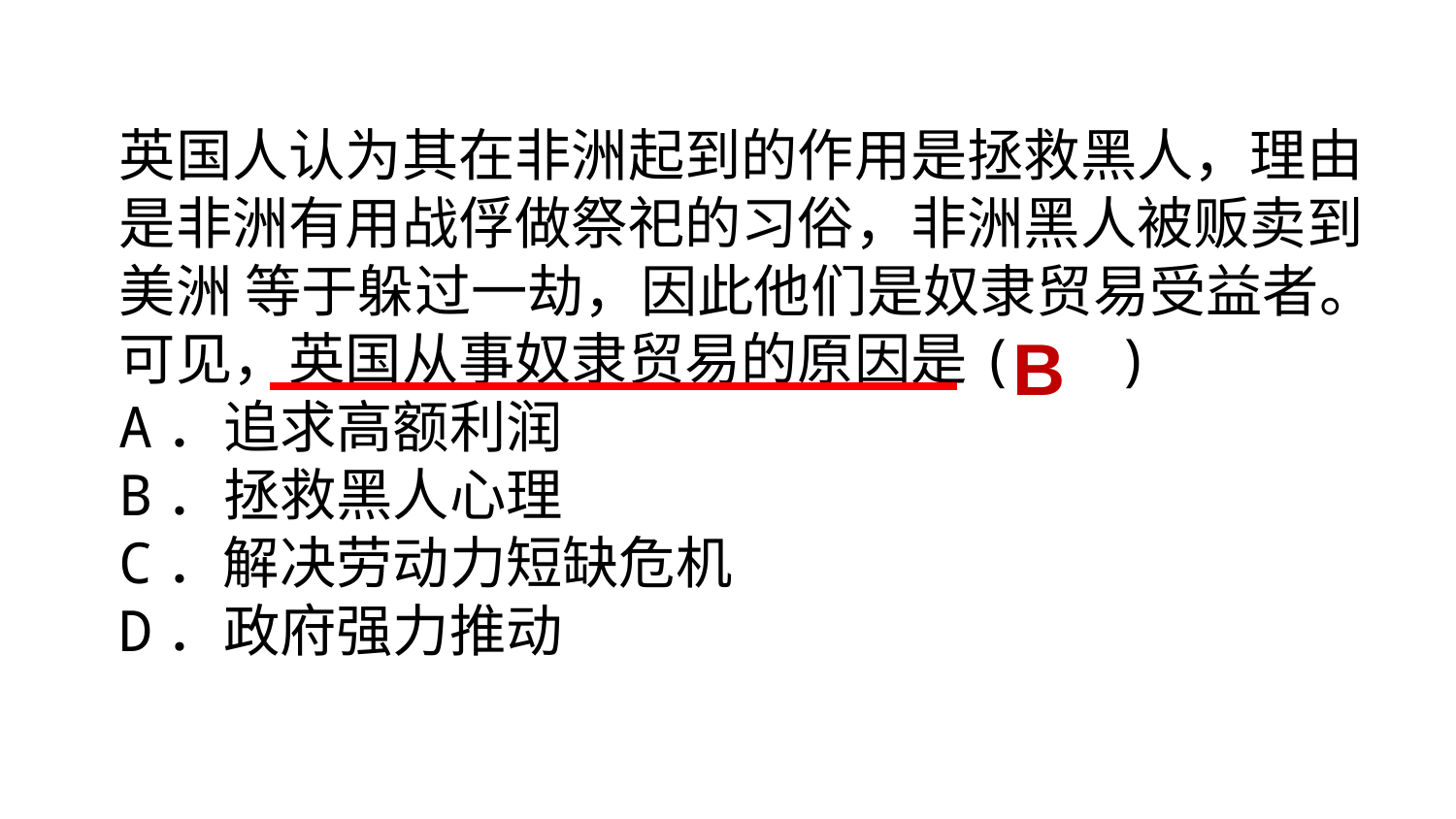

英国人认为其在非洲起到的作用是拯救黑人，理由是非洲有用战俘做祭祀的习俗，非洲黑人被贩卖到美洲 等于躲过一劫，因此他们是奴隶贸易受益者。可见，英国从事奴隶贸易的原因是(   )
A．追求高额利润
B．拯救黑人心理
C．解决劳动力短缺危机
D．政府强力推动
B